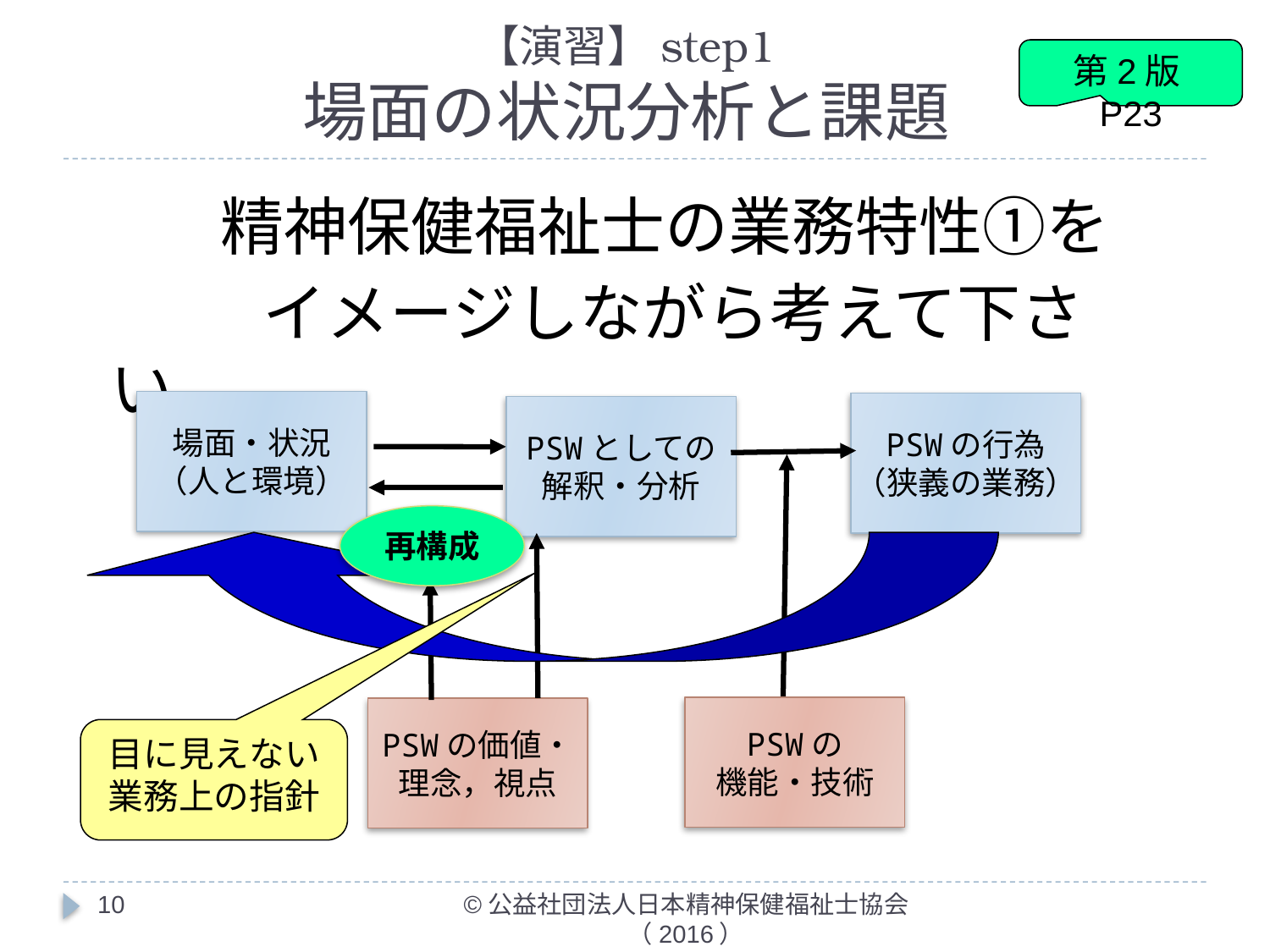

# 【演習】step1 場面の状況分析と課題
第2版  P23
　　　精神保健福祉士の業務特性①を
　　　イメージしながら考えて下さい。
場面・状況
（人と環境）
PSWの行為
（狭義の業務）
PSWとしての
解釈・分析

再構成

PSWの
機能・技術
PSWの価値・
理念，視点
目に見えない業務上の指針

10
©公益社団法人日本精神保健福祉士協会（2016）